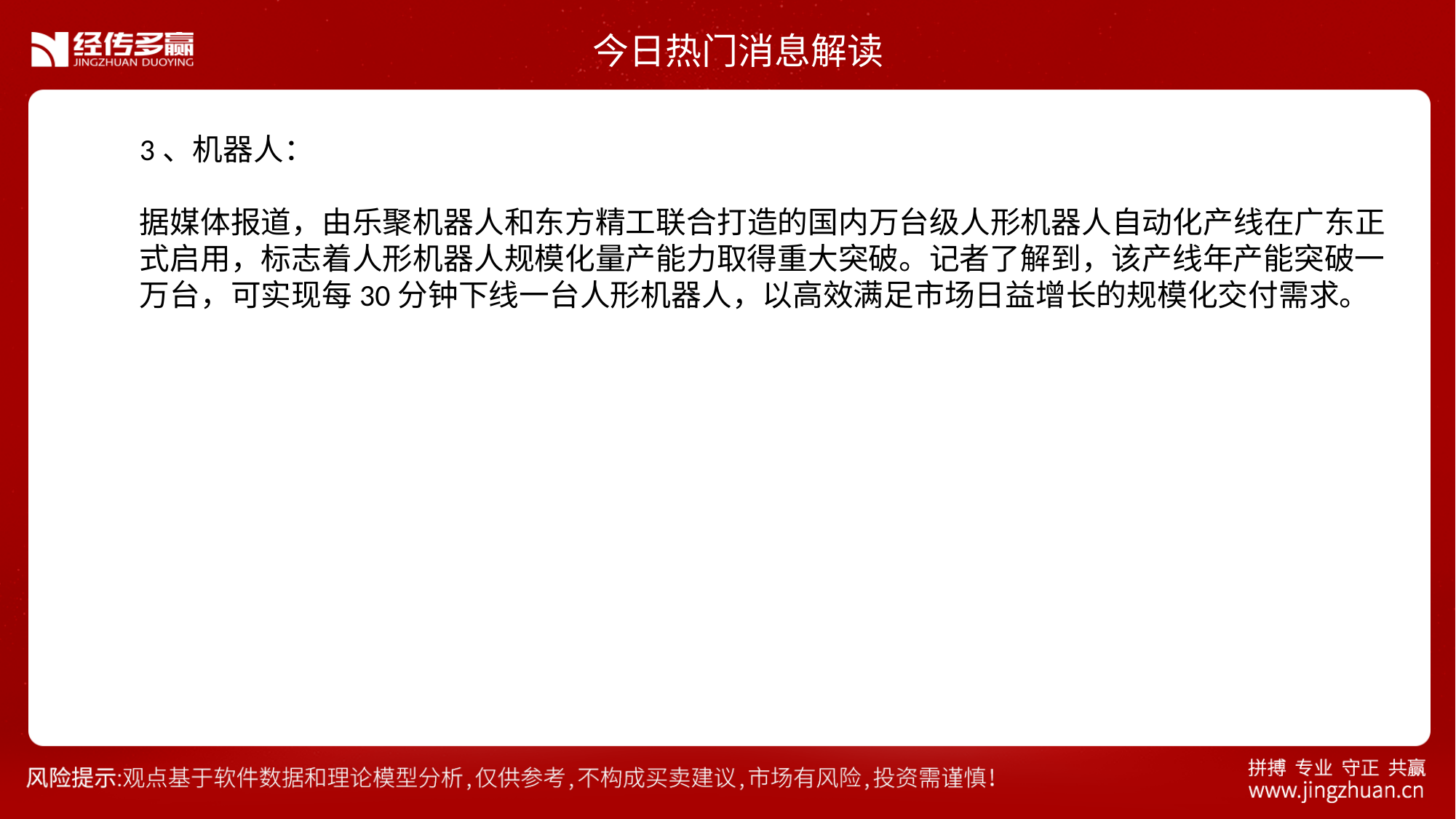

今日热门消息解读
3、机器人：

据媒体报道，由乐聚机器人和东方精工联合打造的国内万台级人形机器人自动化产线在广东正式启用，标志着人形机器人规模化量产能力取得重大突破。记者了解到，该产线年产能突破一万台，可实现每30分钟下线一台人形机器人，以高效满足市场日益增长的规模化交付需求。